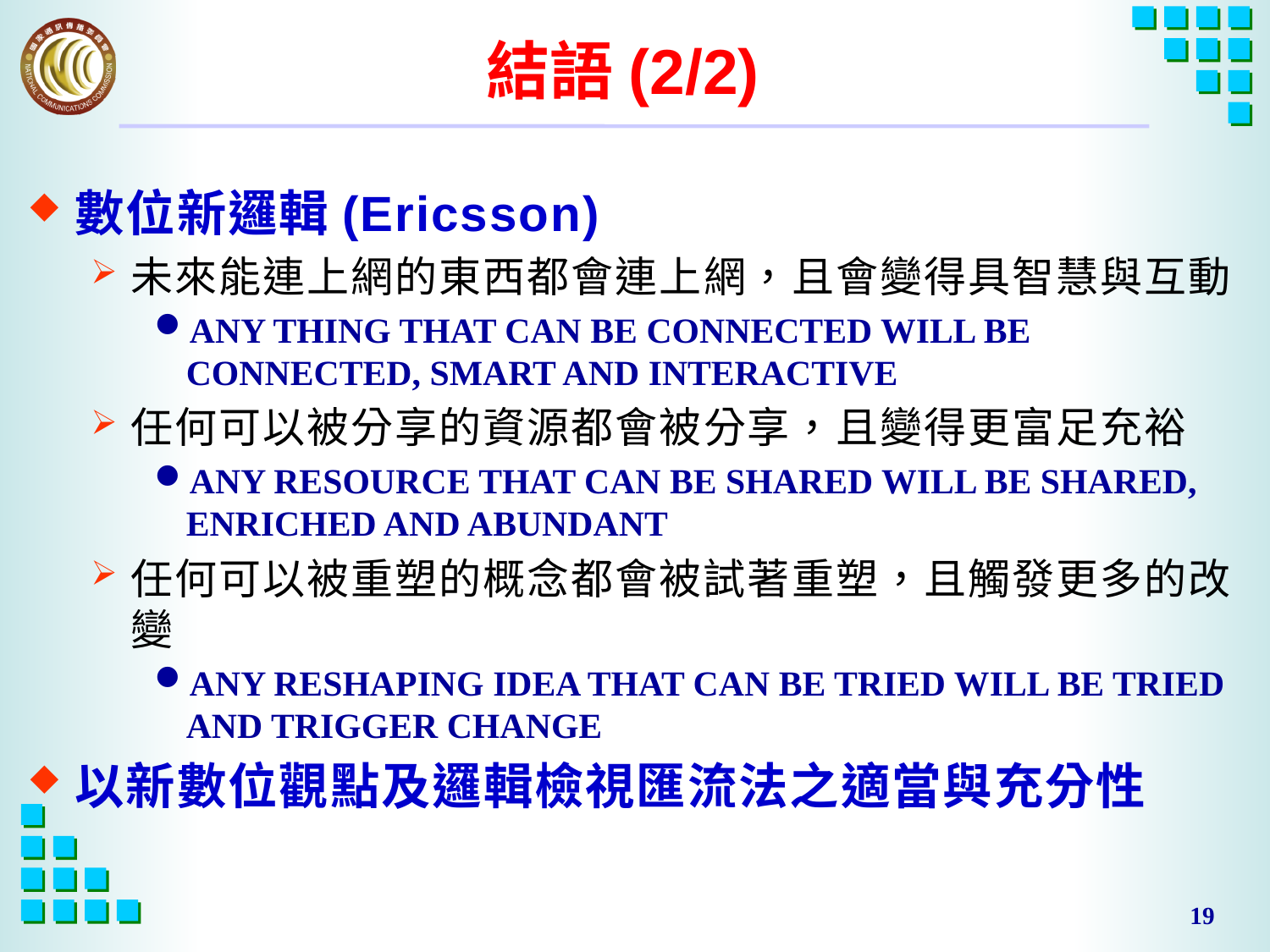

# 結語(2/2)
數位新邏輯(Ericsson)
未來能連上網的東西都會連上網，且會變得具智慧與互動
ANY THING THAT CAN BE CONNECTED WILL BE CONNECTED, SMART AND INTERACTIVE
任何可以被分享的資源都會被分享，且變得更富足充裕
ANY RESOURCE THAT CAN BE SHARED WILL BE SHARED, ENRICHED AND ABUNDANT
任何可以被重塑的概念都會被試著重塑，且觸發更多的改變
ANY RESHAPING IDEA THAT CAN BE TRIED WILL BE TRIED AND TRIGGER CHANGE
以新數位觀點及邏輯檢視匯流法之適當與充分性